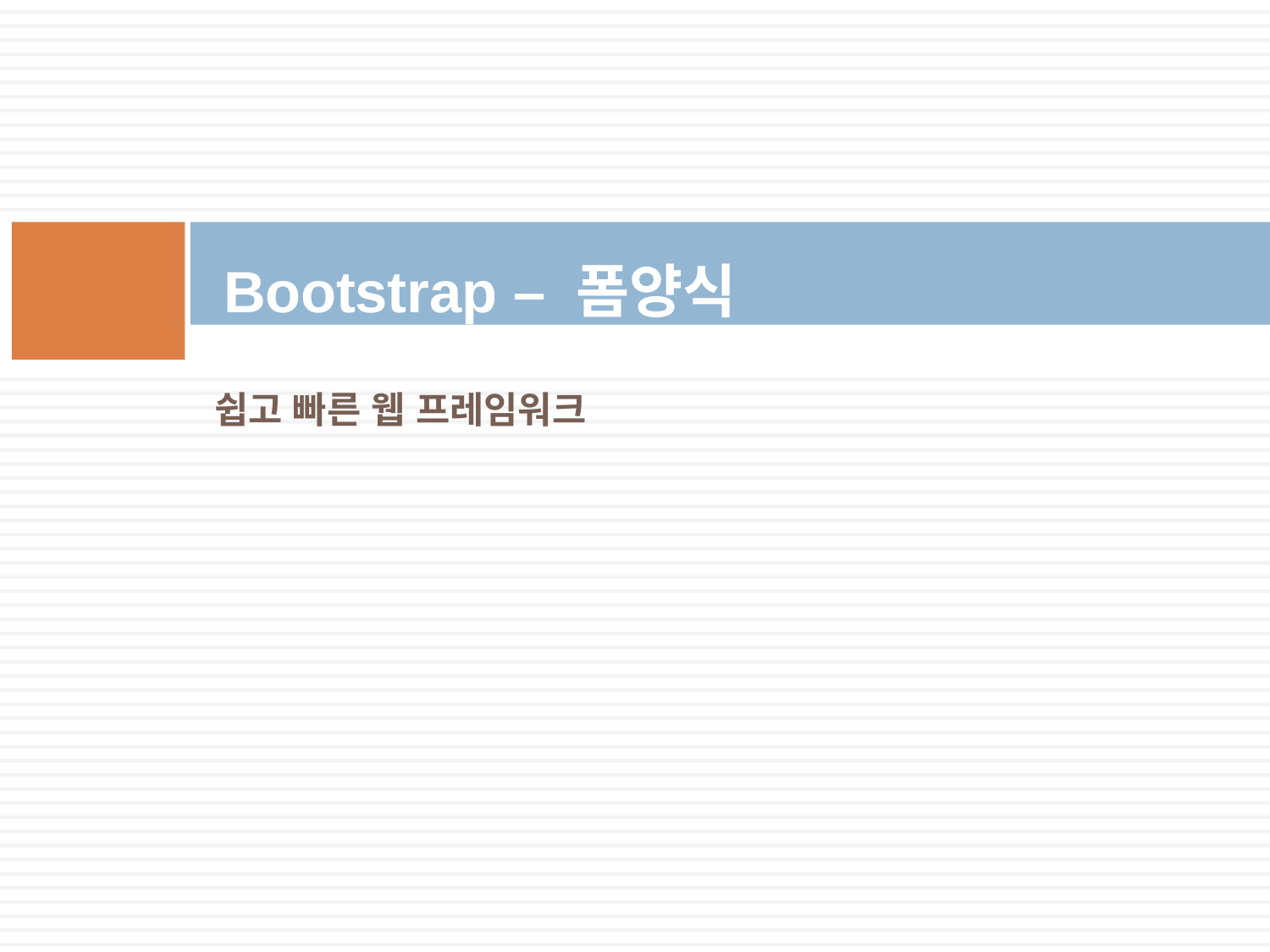

Bootstrap – 폼양식
쉽고 빠른 웹 프레임워크